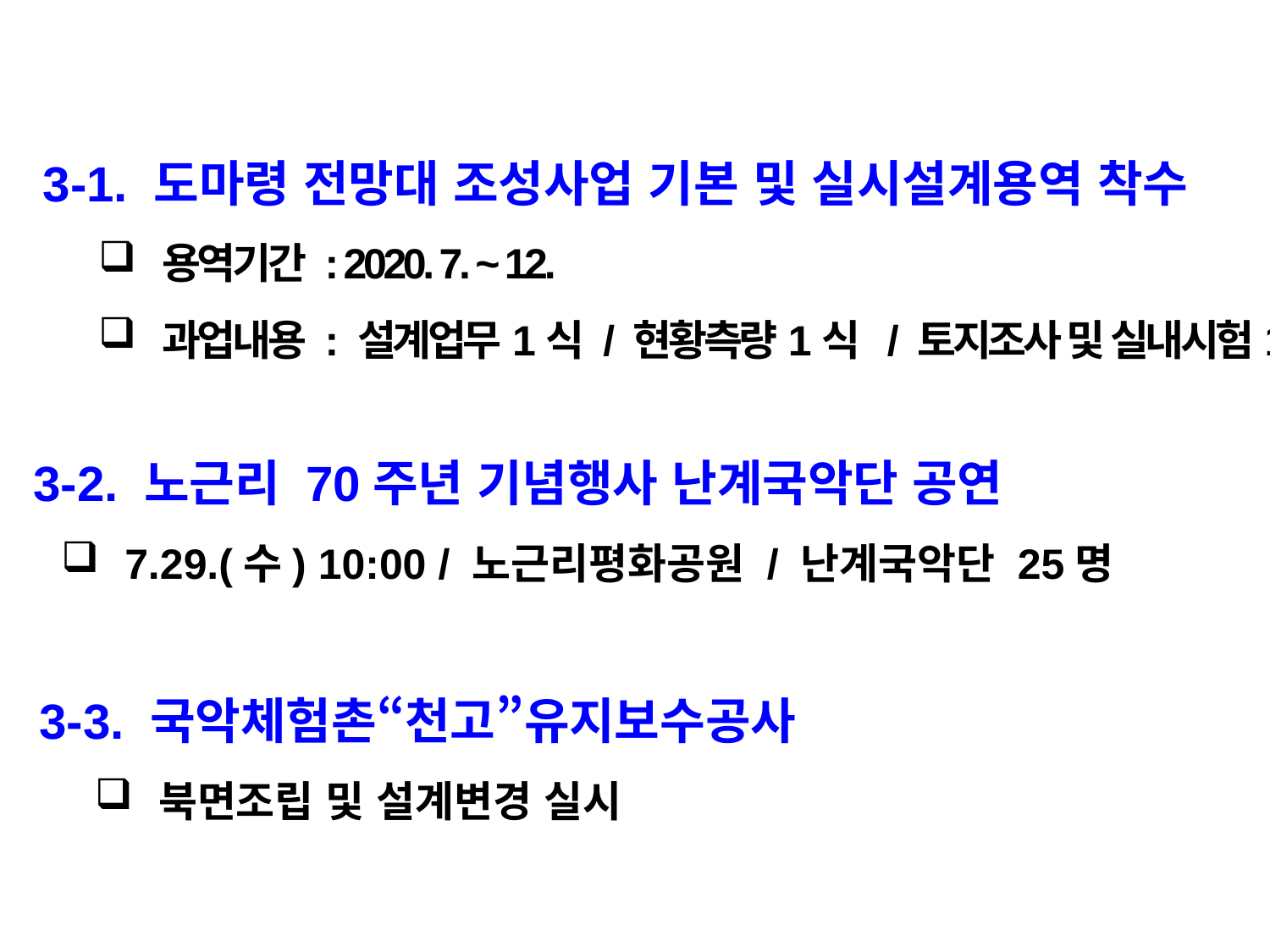

3-1. 도마령 전망대 조성사업 기본 및 실시설계용역 착수
용역기간 : 2020. 7. ~ 12.
과업내용 : 설계업무1식 / 현황측량1식  / 토지조사 및 실내시험1식

  3-2. 노근리 70주년 기념행사 난계국악단 공연
7.29.(수) 10:00 / 노근리평화공원 / 난계국악단 25명
3-3. 국악체험촌“천고”유지보수공사
북면조립 및 설계변경 실시